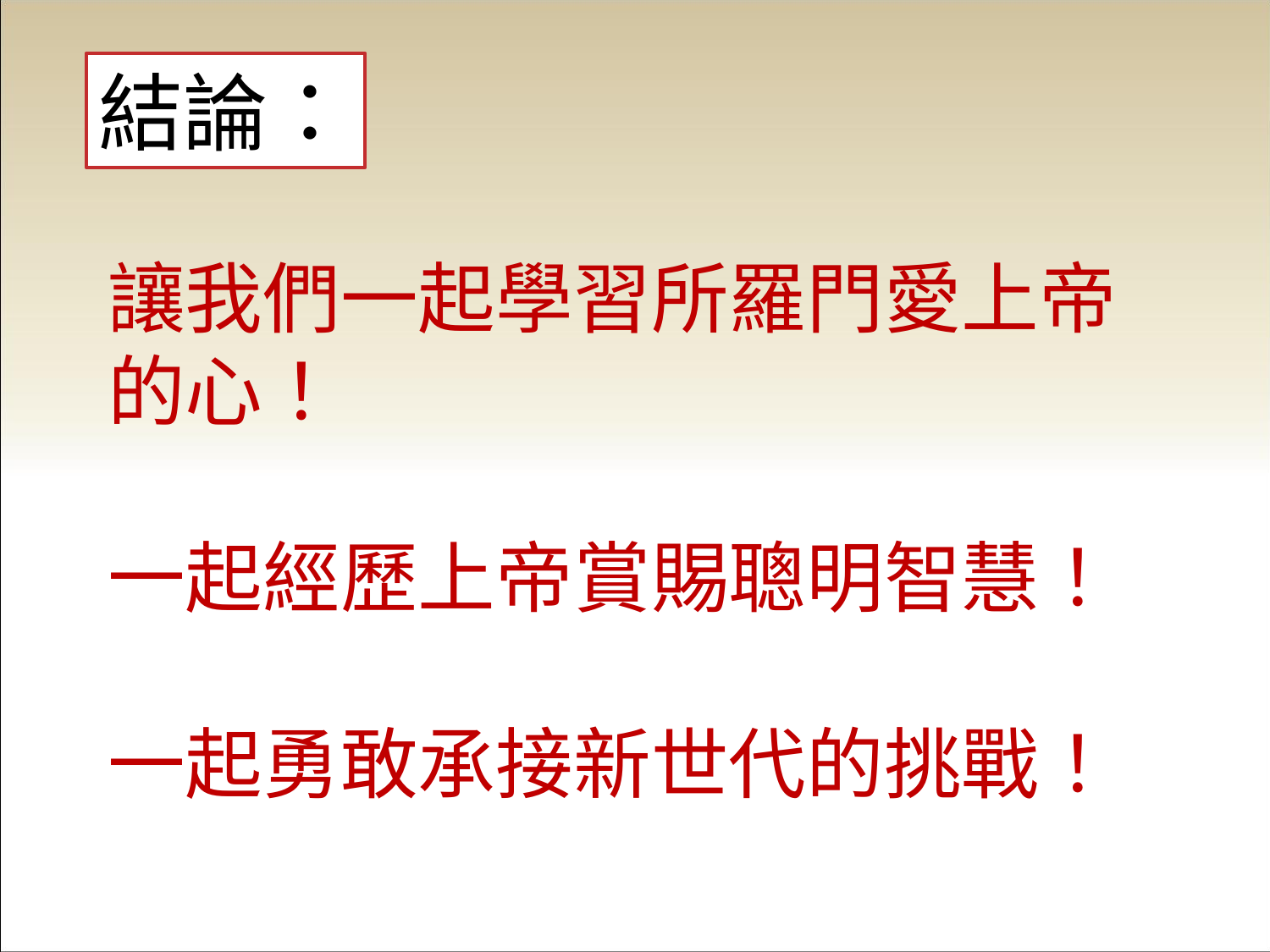

結論：
讓我們一起學習所羅門愛上帝的心！

一起經歷上帝賞賜聰明智慧！

一起勇敢承接新世代的挑戰！